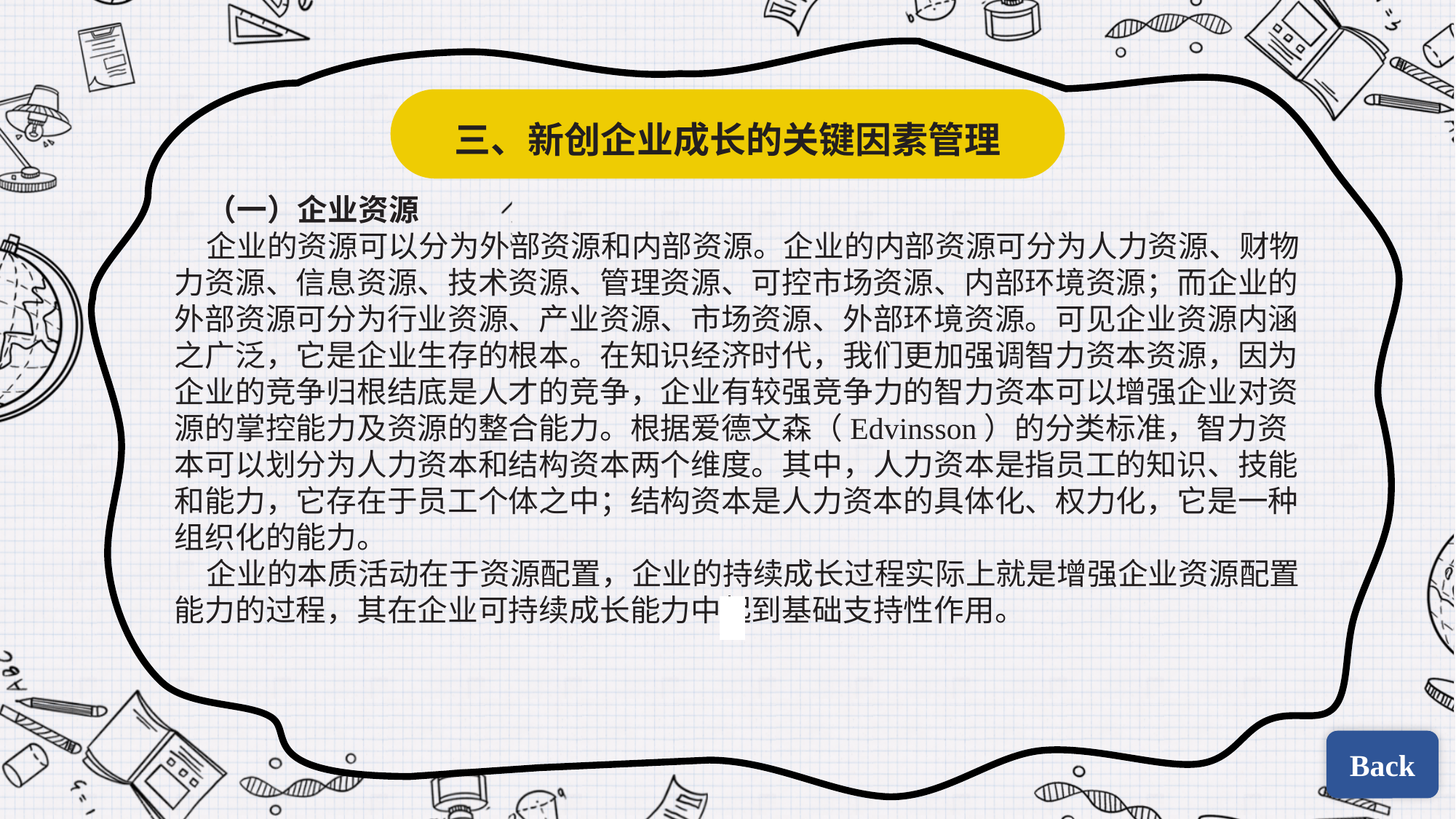

三、新创企业成长的关键因素管理
（一）企业资源
企业的资源可以分为外部资源和内部资源。企业的内部资源可分为人力资源、财物力资源、信息资源、技术资源、管理资源、可控市场资源、内部环境资源；而企业的外部资源可分为行业资源、产业资源、市场资源、外部环境资源。可见企业资源内涵之广泛，它是企业生存的根本。在知识经济时代，我们更加强调智力资本资源，因为企业的竞争归根结底是人才的竞争，企业有较强竞争力的智力资本可以增强企业对资源的掌控能力及资源的整合能力。根据爱德文森（Edvinsson）的分类标准，智力资本可以划分为人力资本和结构资本两个维度。其中，人力资本是指员工的知识、技能和能力，它存在于员工个体之中；结构资本是人力资本的具体化、权力化，它是一种组织化的能力。
企业的本质活动在于资源配置，企业的持续成长过程实际上就是增强企业资源配置能力的过程，其在企业可持续成长能力中起到基础支持性作用。
|  |  |
| --- | --- |
|  |  |

Back
Back